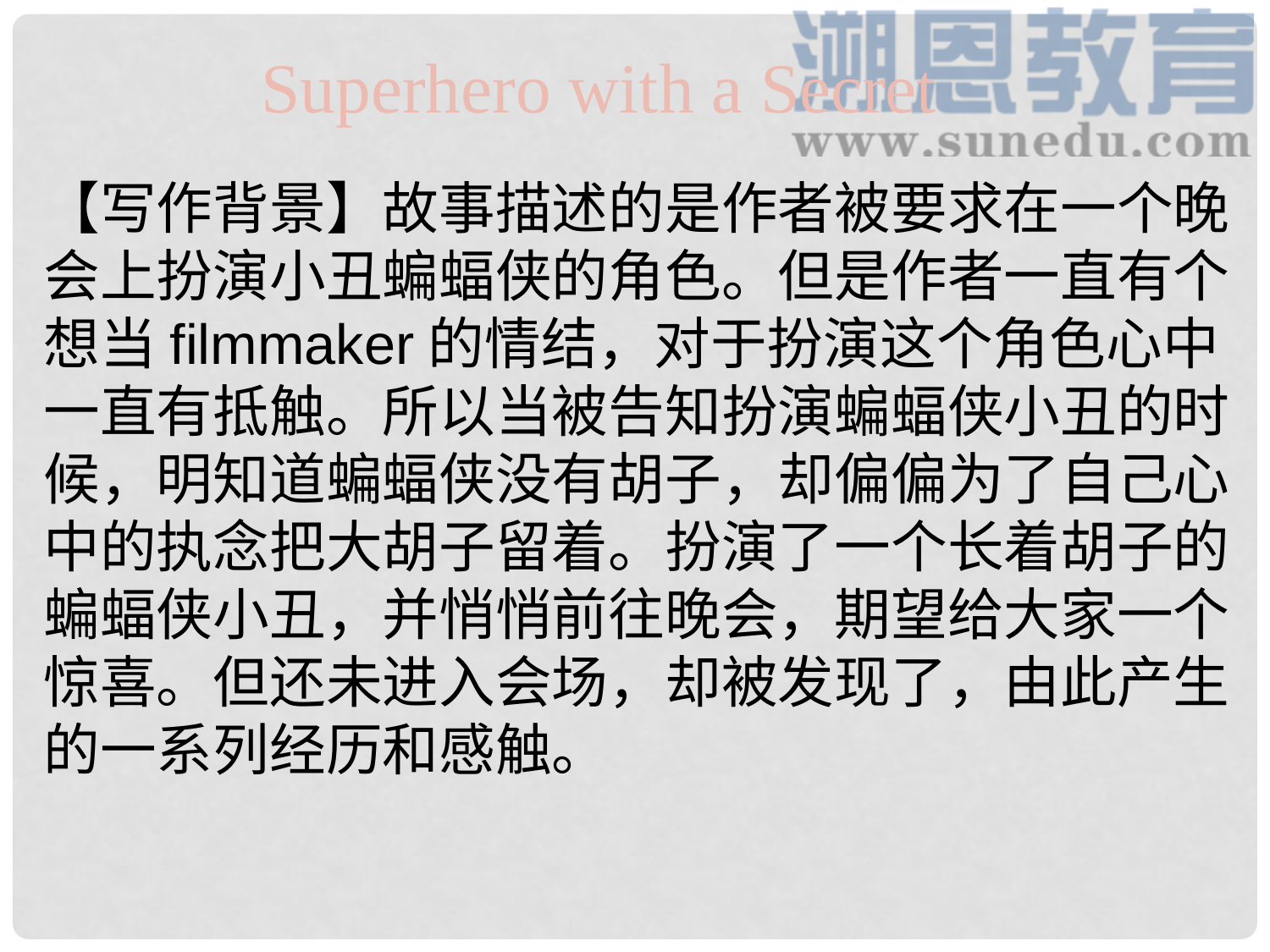

Superhero with a Secret
【写作背景】故事描述的是作者被要求在一个晚会上扮演小丑蝙蝠侠的角色。但是作者一直有个想当filmmaker的情结，对于扮演这个角色心中一直有抵触。所以当被告知扮演蝙蝠侠小丑的时候，明知道蝙蝠侠没有胡子，却偏偏为了自己心中的执念把大胡子留着。扮演了一个长着胡子的蝙蝠侠小丑，并悄悄前往晚会，期望给大家一个惊喜。但还未进入会场，却被发现了，由此产生的一系列经历和感触。